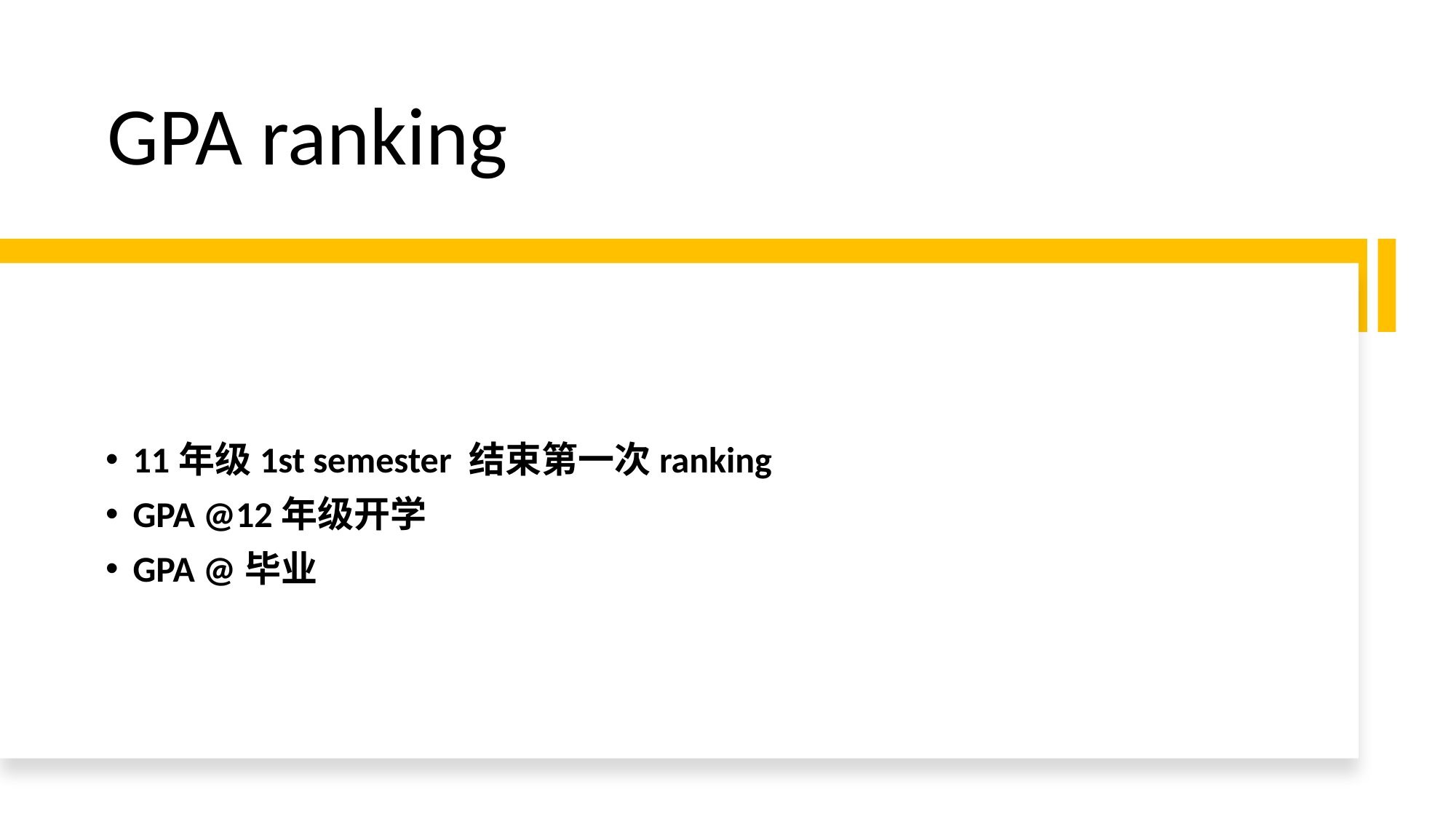

# GPA ranking

11年级1st semester 结束第一次ranking
GPA @12年级开学
GPA @毕业